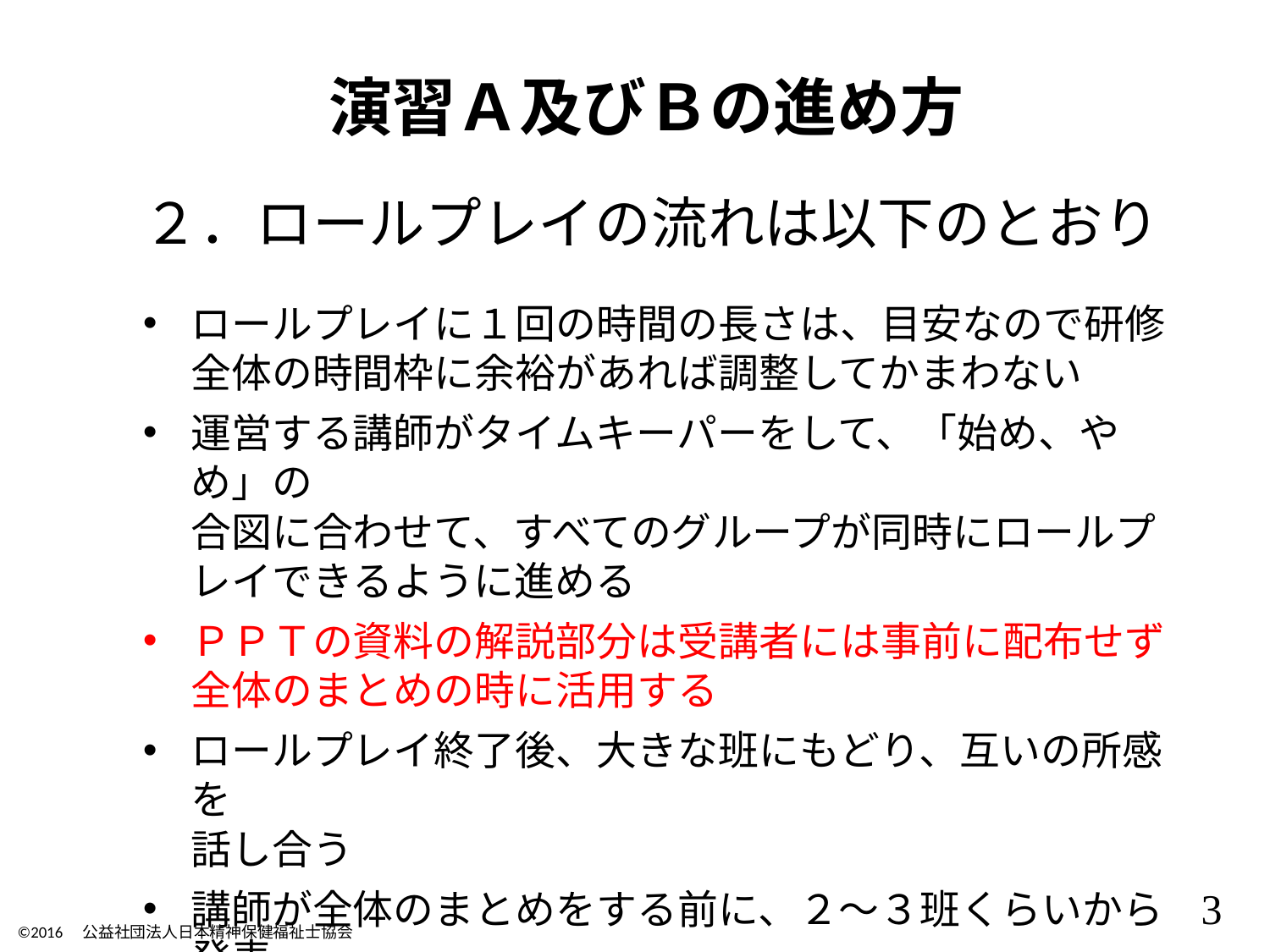

# 演習Ａ及びＢの進め方
２．ロールプレイの流れは以下のとおり
ロールプレイに１回の時間の長さは、目安なので研修
全体の時間枠に余裕があれば調整してかまわない
運営する講師がタイムキーパーをして、「始め、やめ」の
合図に合わせて、すべてのグループが同時にロールプ
レイできるように進める
ＰＰＴの資料の解説部分は受講者には事前に配布せず
全体のまとめの時に活用する
ロールプレイ終了後、大きな班にもどり、互いの所感を
話し合う
講師が全体のまとめをする前に、２～３班くらいから発表
してもらう

3
©2016　公益社団法人日本精神保健福祉士協会